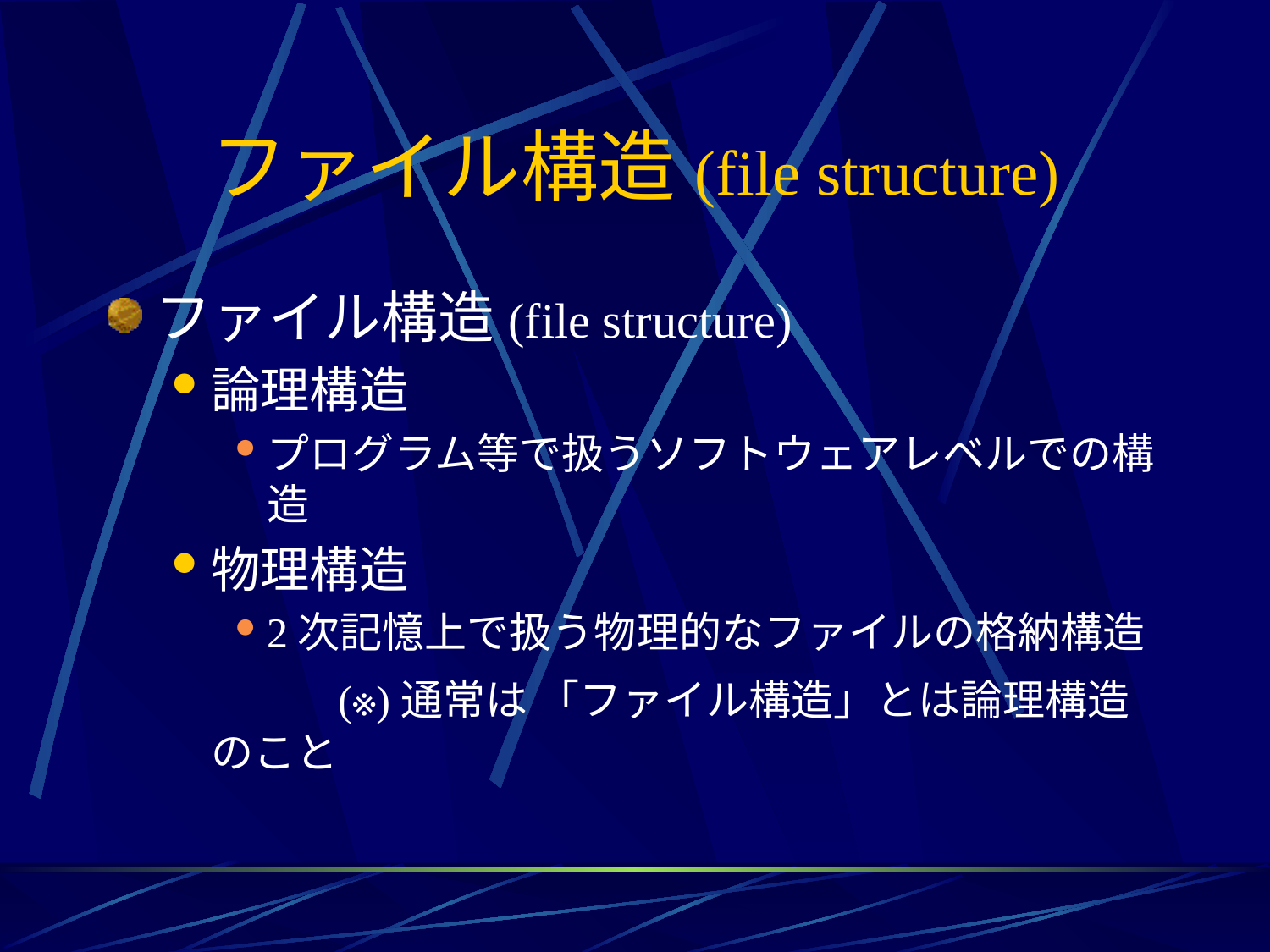

# ファイル構造(file structure)
ファイル構造(file structure)
論理構造
プログラム等で扱うソフトウェアレベルでの構造
物理構造
2次記憶上で扱う物理的なファイルの格納構造
		(※)通常は 「ファイル構造」とは論理構造のこと